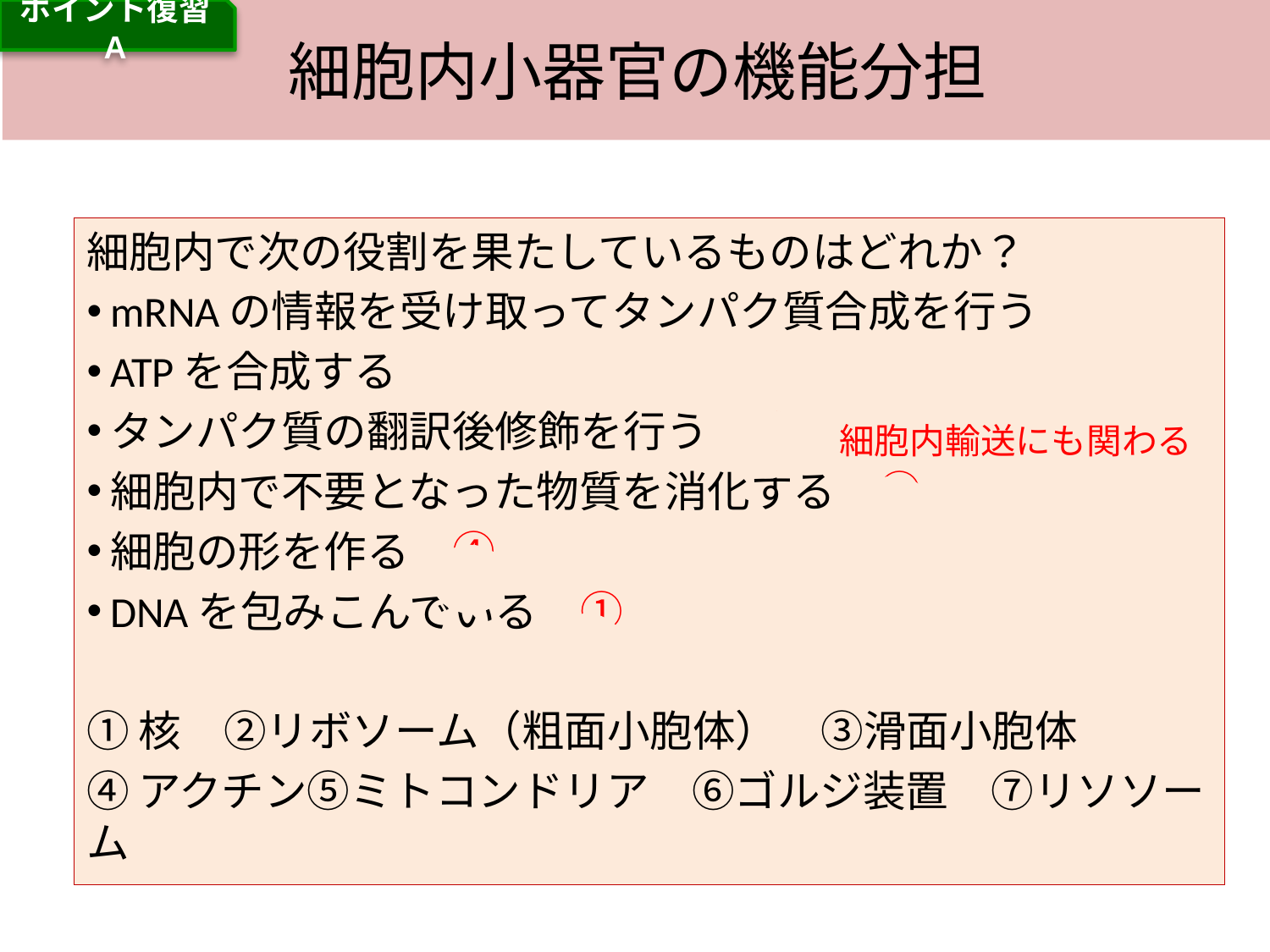

ポイント復習 A
# 細胞内小器官の機能分担
細胞内で次の役割を果たしているものはどれか？
mRNAの情報を受け取ってタンパク質合成を行う　②
ATPを合成する　⑤
タンパク質の翻訳後修飾を行う　⑥
細胞内で不要となった物質を消化する　⑦
細胞の形を作る　④
DNAを包みこんでいる　①

①核　②リボソーム（粗面小胞体）　③滑面小胞体
④アクチン⑤ミトコンドリア　⑥ゴルジ装置　⑦リソソーム

細胞内輸送にも関わる